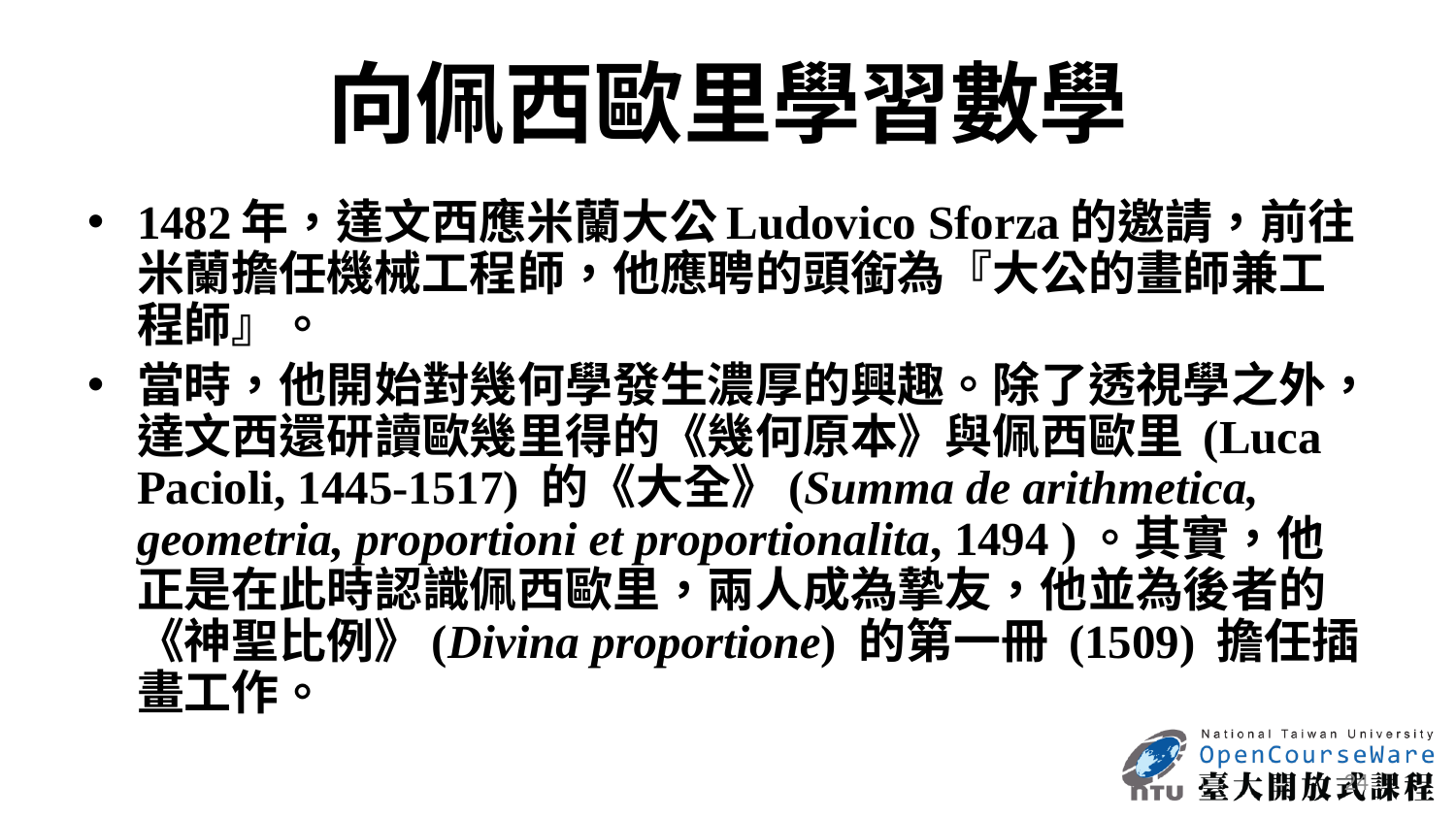

# 向佩西歐里學習數學
1482年，達文西應米蘭大公Ludovico Sforza的邀請，前往米蘭擔任機械工程師，他應聘的頭銜為『大公的畫師兼工程師』。
當時，他開始對幾何學發生濃厚的興趣。除了透視學之外，達文西還研讀歐幾里得的《幾何原本》與佩西歐里 (Luca Pacioli, 1445-1517) 的《大全》(Summa de arithmetica, geometria, proportioni et proportionalita, 1494 )。其實，他正是在此時認識佩西歐里，兩人成為摯友，他並為後者的《神聖比例》(Divina proportione) 的第一冊 (1509) 擔任插畫工作。
24